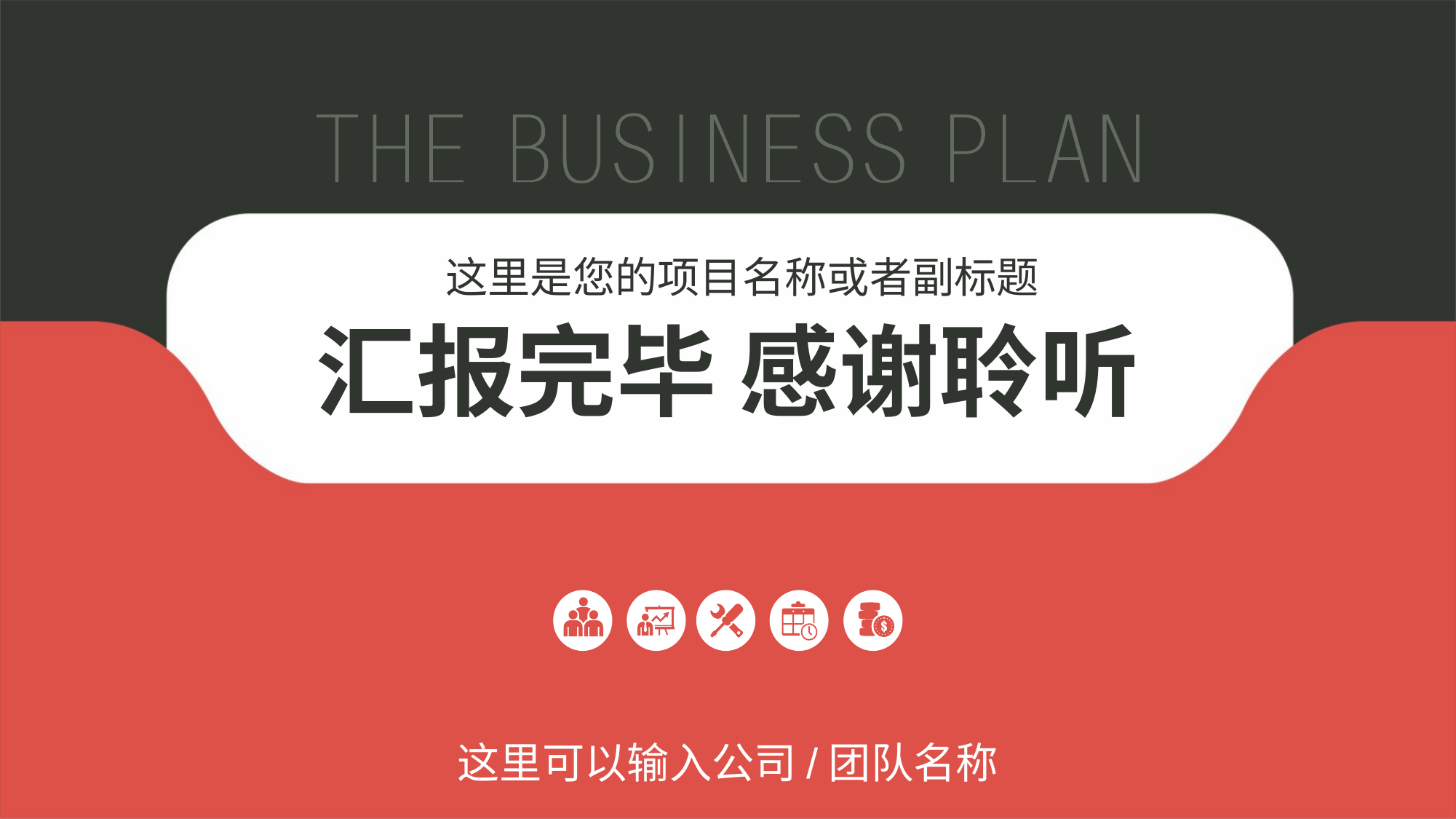

这里是您的项目名称或者副标题
汇报完毕 感谢聆听

这里可以输入公司/团队名称